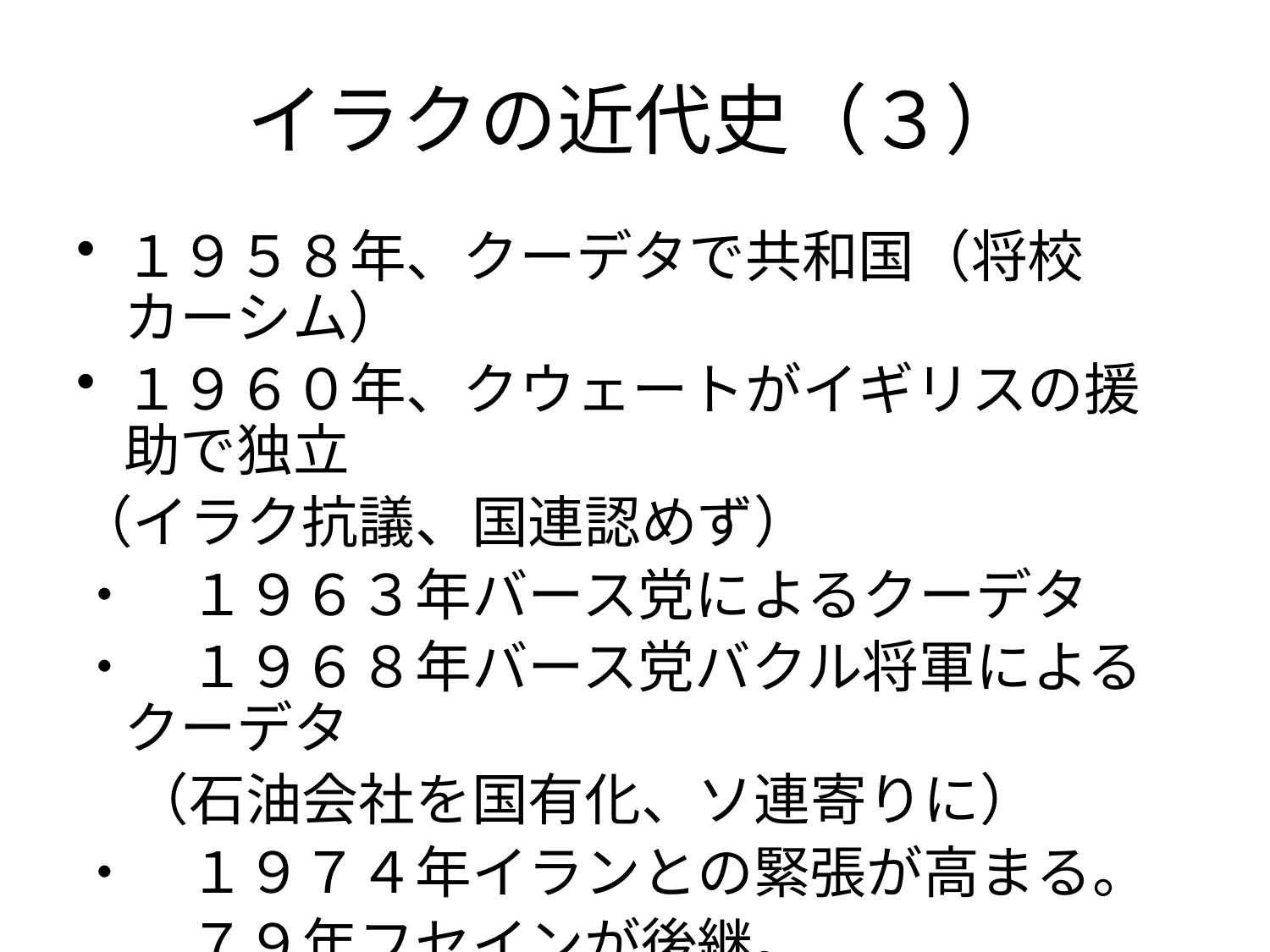

# イラクの近代史（３）
１９５８年、クーデタで共和国（将校カーシム）
１９６０年、クウェートがイギリスの援助で独立
（イラク抗議、国連認めず）
・　１９６３年バース党によるクーデタ
・　１９６８年バース党バクル将軍によるクーデタ
　（石油会社を国有化、ソ連寄りに）
・　１９７４年イランとの緊張が高まる。
　　７９年フセインが後継。